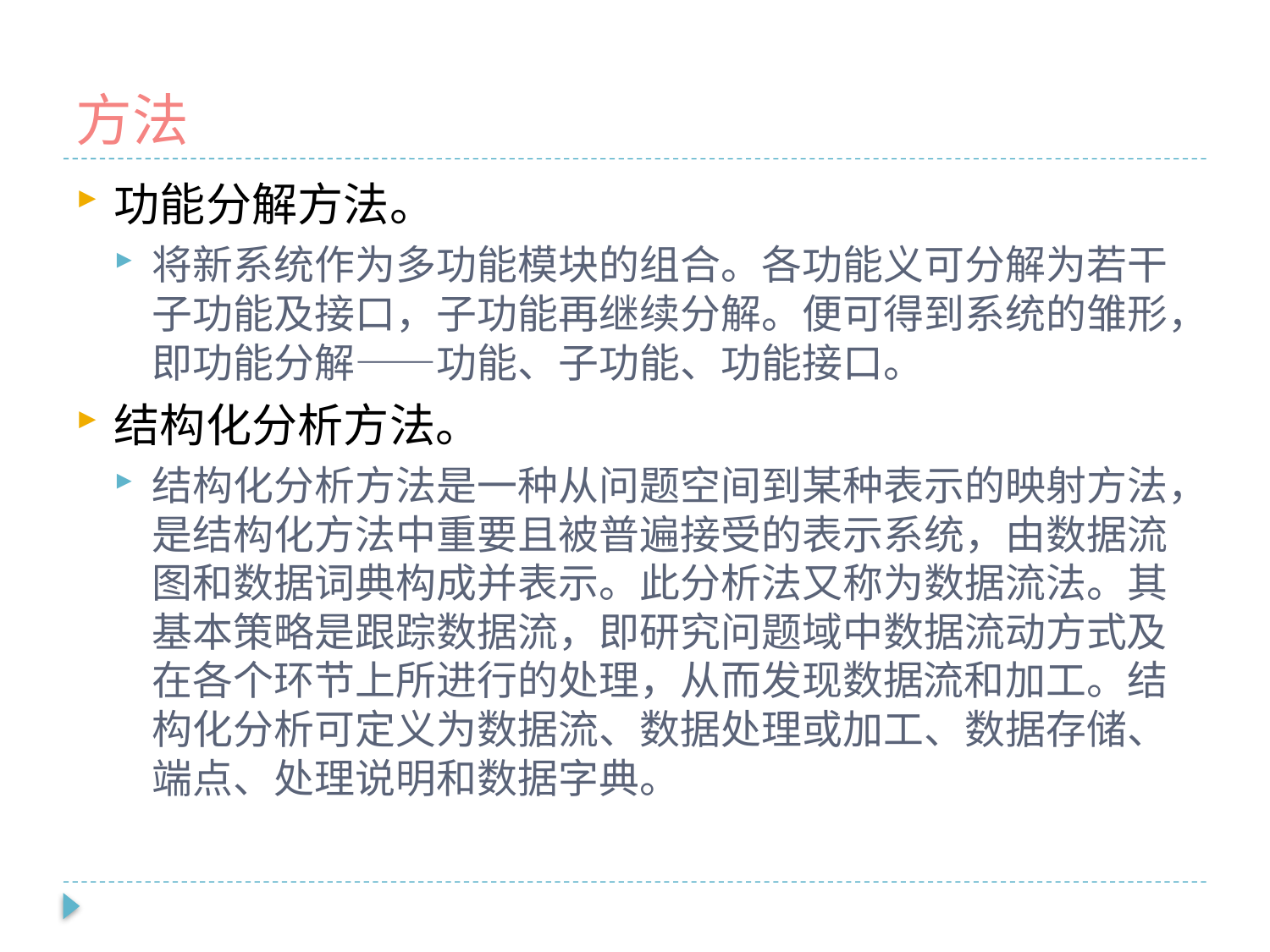

# 方法
功能分解方法。
将新系统作为多功能模块的组合。各功能义可分解为若干子功能及接口，子功能再继续分解。便可得到系统的雏形，即功能分解——功能、子功能、功能接口。
结构化分析方法。
结构化分析方法是一种从问题空间到某种表示的映射方法，是结构化方法中重要且被普遍接受的表示系统，由数据流图和数据词典构成并表示。此分析法又称为数据流法。其基本策略是跟踪数据流，即研究问题域中数据流动方式及在各个环节上所进行的处理，从而发现数据流和加工。结构化分析可定义为数据流、数据处理或加工、数据存储、端点、处理说明和数据字典。